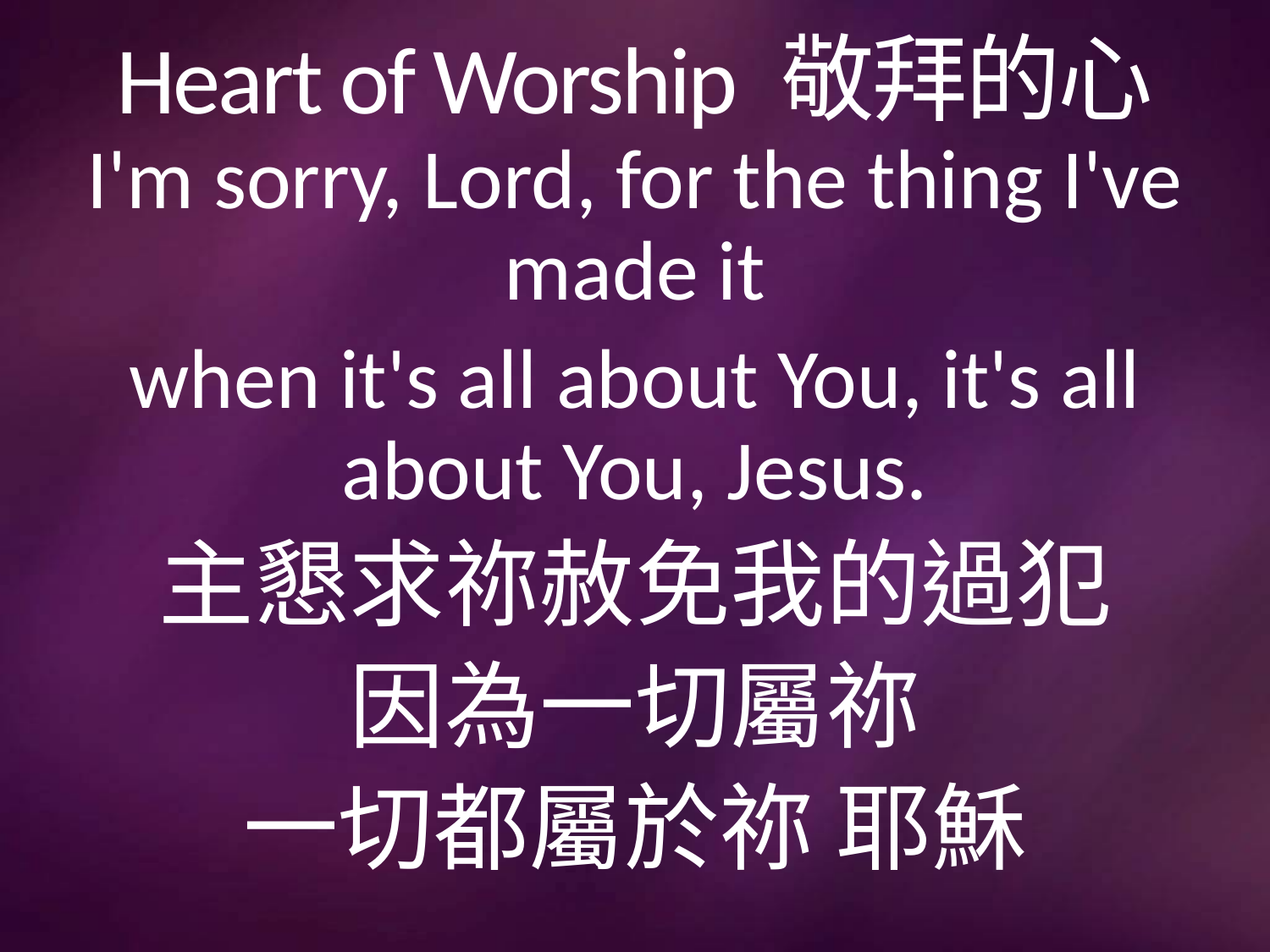

# Heart of Worship 敬拜的心
I'm sorry, Lord, for the thing I've made it
when it's all about You, it's all about You, Jesus.
主懇求祢赦免我的過犯
因為一切屬祢
一切都屬於祢 耶穌